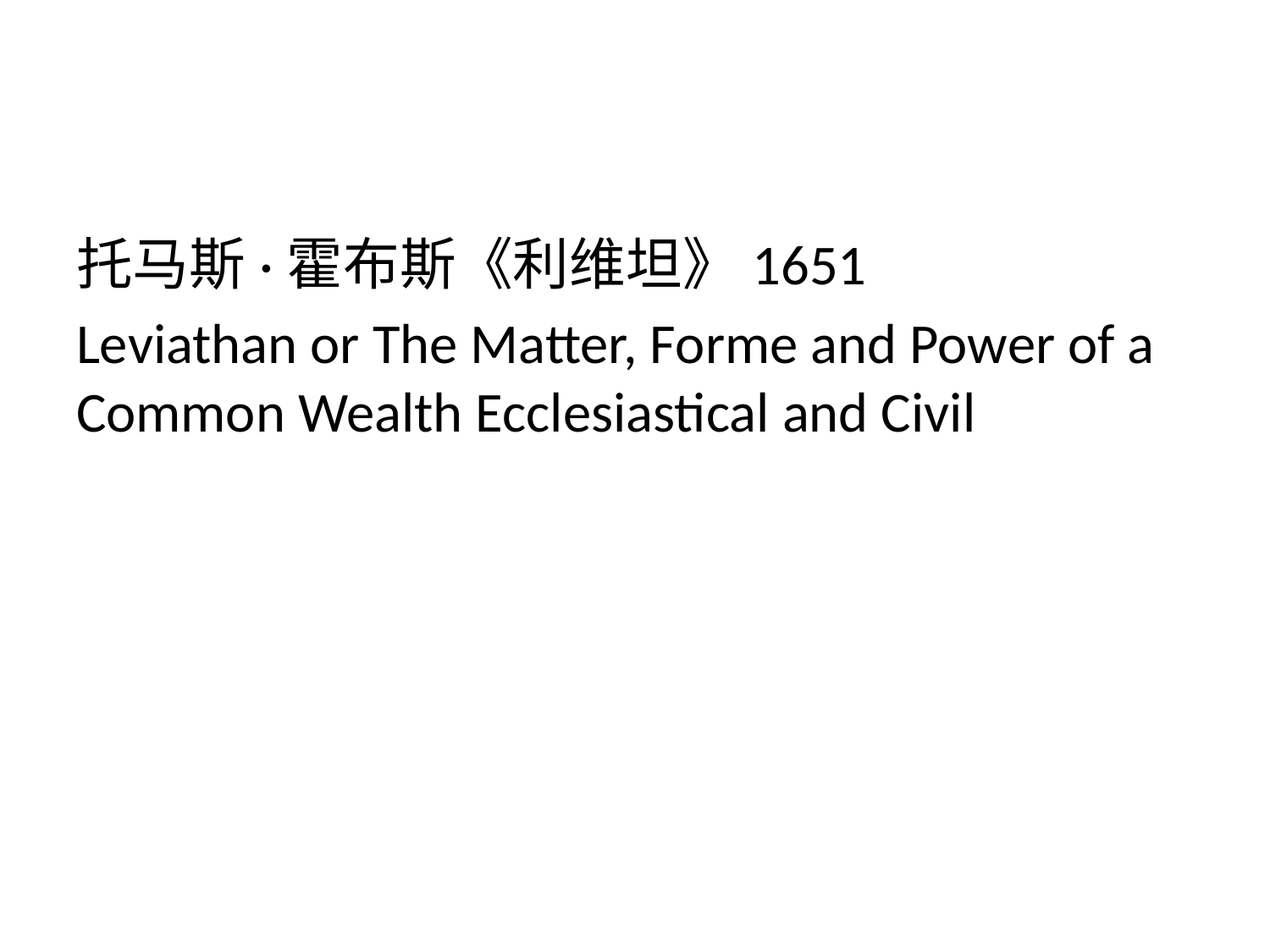

#
托马斯·霍布斯《利维坦》1651
Leviathan or The Matter, Forme and Power of a Common Wealth Ecclesiastical and Civil